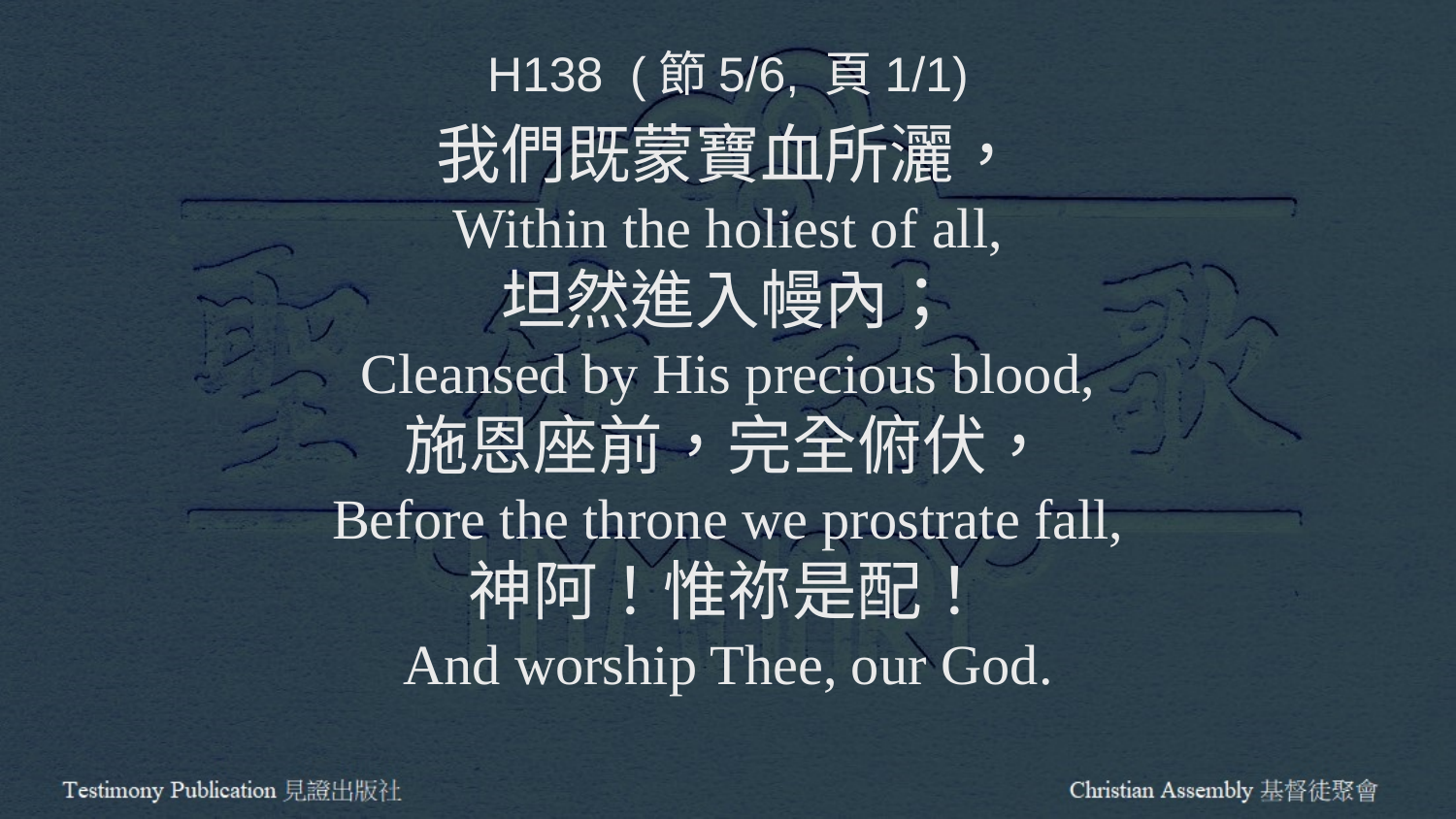

H138  (節5/6, 頁1/1)
我們既蒙寶血所灑，
Within the holiest of all,
坦然進入幔內；
Cleansed by His precious blood,
施恩座前，完全俯伏，
Before the throne we prostrate fall,
神阿！惟祢是配！
And worship Thee, our God.